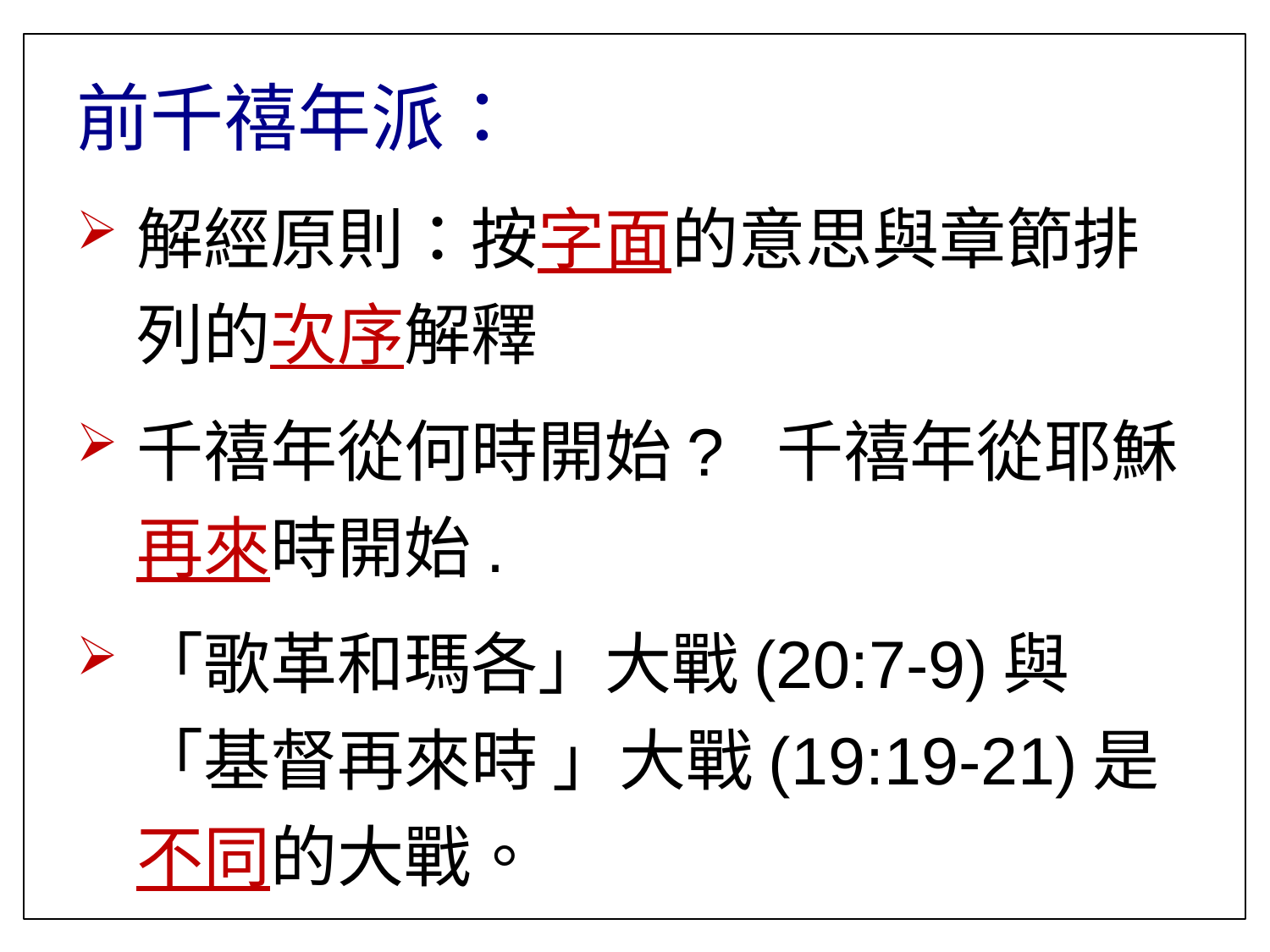

前千禧年派：
解經原則：按字面的意思與章節排列的次序解釋
千禧年從何時開始?  千禧年從耶穌再來時開始.
「歌革和瑪各」大戰(20:7-9)與「基督再來時 」大戰(19:19-21)是不同的大戰。